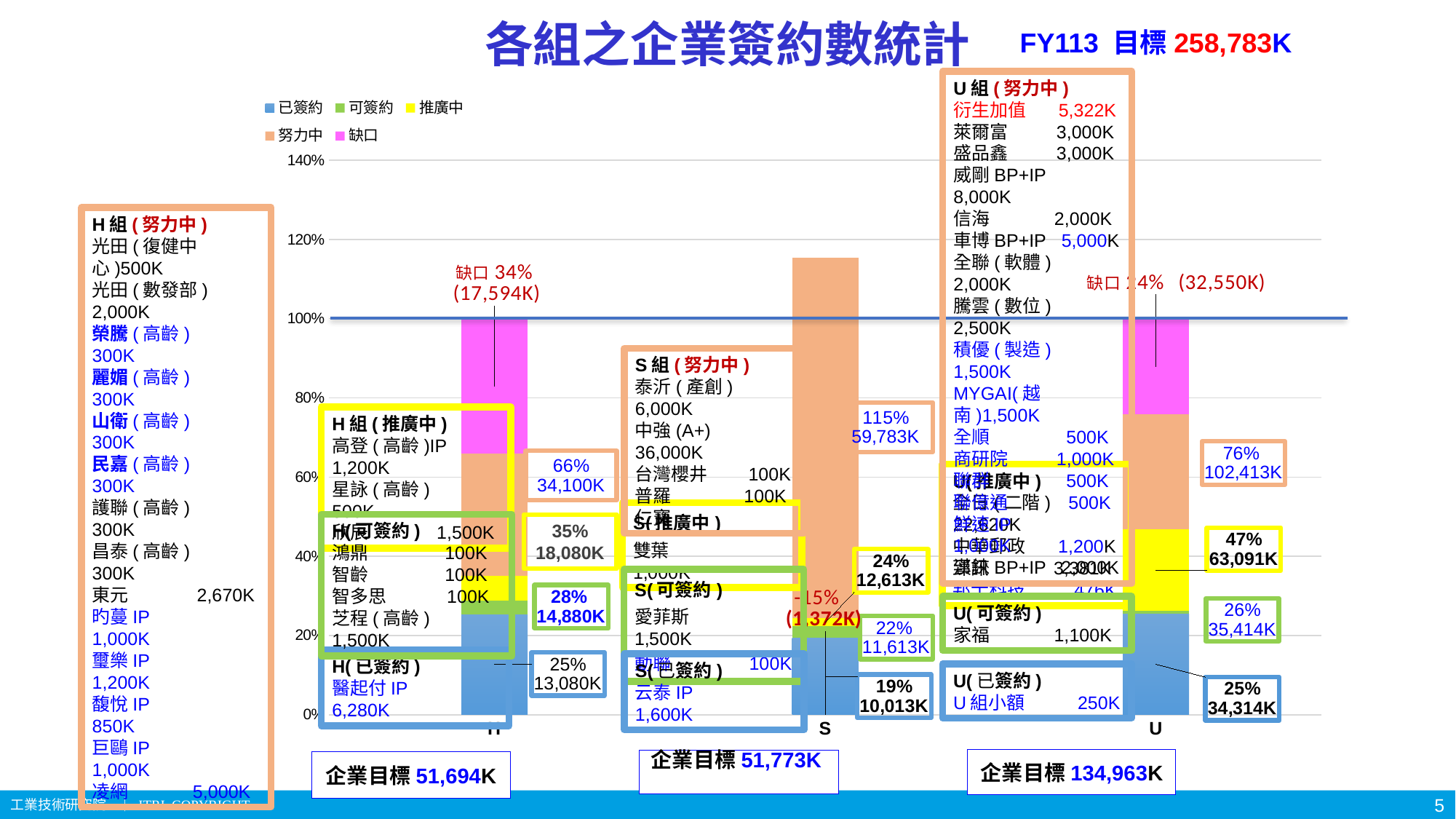

# 各組之企業簽約數統計
FY113 目標258,783K
U組(努力中)
衍生加值       5,322K
萊爾富           3,000K
盛品鑫           3,000K
威剛BP+IP    8,000K
信海               2,000K
車博BP+IP   5,000K
全聯(軟體)    2,000K
騰雲(數位)    2,500K
積優(製造)    1,500K
MYGAI(越南)1,500K
全順                  500K
商研院           1,000K
聯群                  500K
聯億通              500K
鮮速IP           1,000K
漢錸BP+IP   2,000K

### Chart

| Category | 已簽約 | 可簽約 | 推廣中 | 努力中 | 缺口 |
|---|---|---|---|---|---|
| H | 0.2530274306495918 | 0.034820288621503465 | 0.061902735327117264 | 0.30990056873138083 | 0.34034897667040653 |
| S | 0.19340196627585807 | 0.0309041392231472 | 0.019315087014467 | 0.9110926544724084 | -0.15471384698588064 |
| U | 0.25424746041507673 | 0.008150381956536236 | 0.205071019464594 | 0.29135392663174353 | 0.2411772115320494 |
H組(努力中)
光田(復健中心)500K
光田(數發部) 2,000K
榮騰(高齡)        300K
麗媚(高齡)        300K
山衛(高齡)        300K
民嘉(高齡)        300K
護聯(高齡)        300K
昌泰(高齡)        300K
東元                2,670K
旳蔓IP            1,000K
璽樂IP            1,200K
馥悅IP               850K
巨鷗IP            1,000K
凌網               5,000K
S組(努力中)
泰沂(產創)   6,000K
中強(A+)   36,000K
台灣櫻井         100K
普羅                 100K
仁寶
H組(推廣中)
高登(高齡)IP 1,200K
星詠(高齡)        500K
欣辰                1,500K
U(推廣中)
全日(二階)  22,620K
中華郵政       1,200K
郅訊               3,381K
邦士科技           476K
H(可簽約)
鴻鼎                  100K
智齡                  100K
智多思              100K
芝程(高齡)    1,500K
35%
18,080K
U(可簽約)
家福               1,100K
H(已簽約)
醫起付IP       6,280K
S(已簽約)
云泰IP          1,600K
U(已簽約)
U組小額            250K
企業目標134,963K
企業目標51,773K
企業目標51,694K